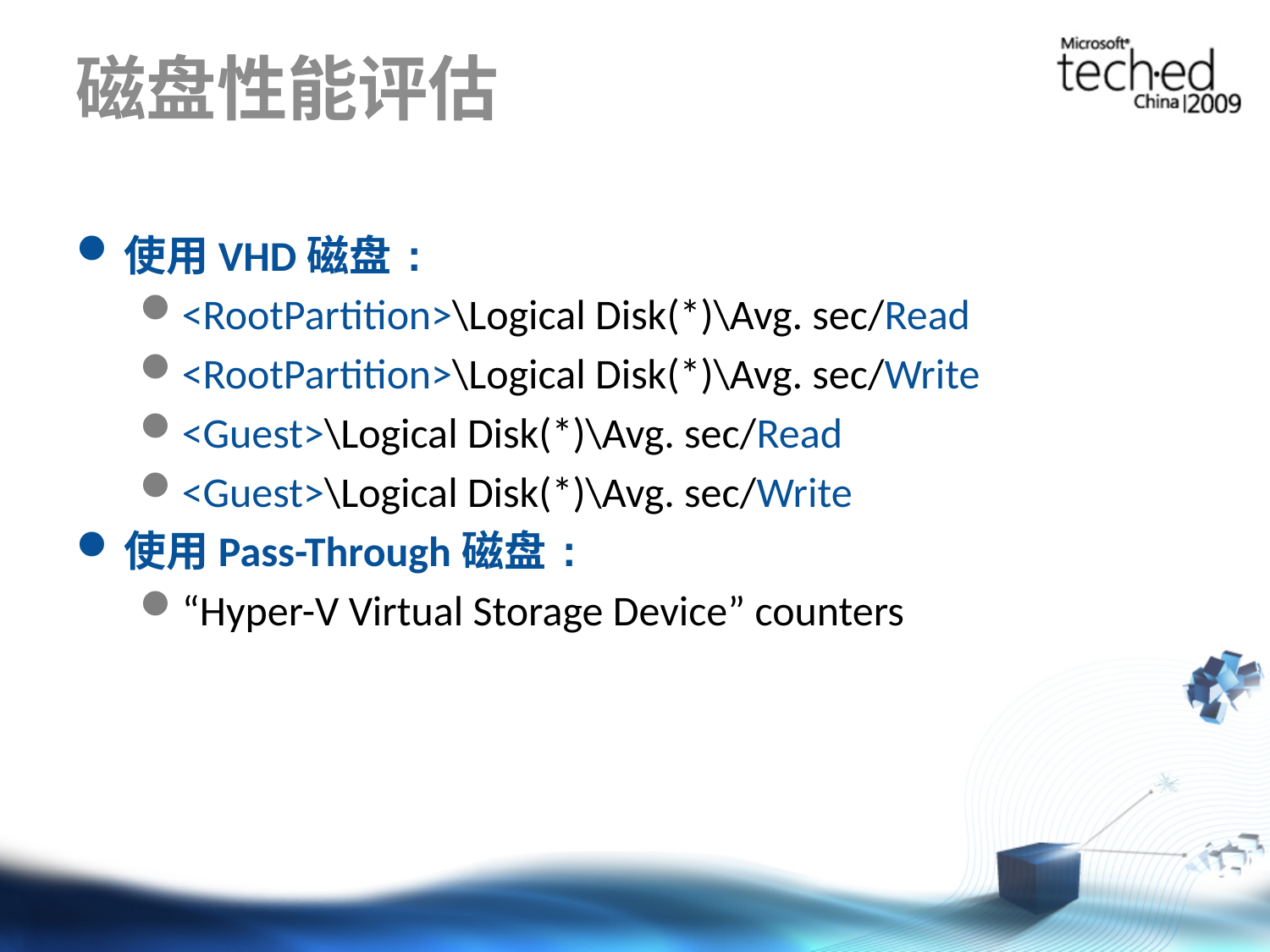

# 磁盘性能评估
使用VHD磁盘:
<RootPartition>\Logical Disk(*)\Avg. sec/Read
<RootPartition>\Logical Disk(*)\Avg. sec/Write
<Guest>\Logical Disk(*)\Avg. sec/Read
<Guest>\Logical Disk(*)\Avg. sec/Write
使用Pass-Through磁盘:
“Hyper-V Virtual Storage Device” counters